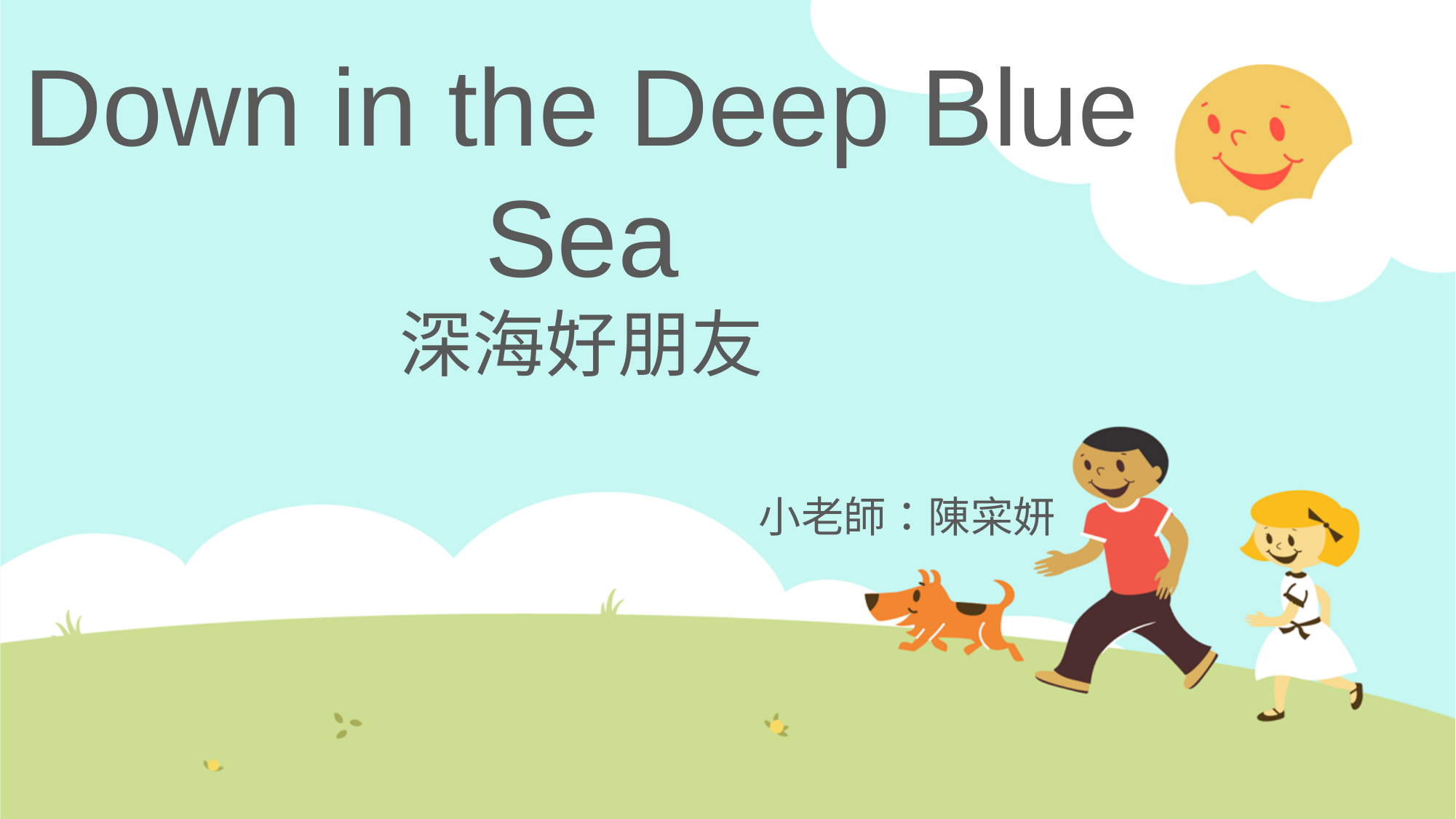

# Down in the Deep Blue Sea 深海好朋友
小老師：陳寀妍